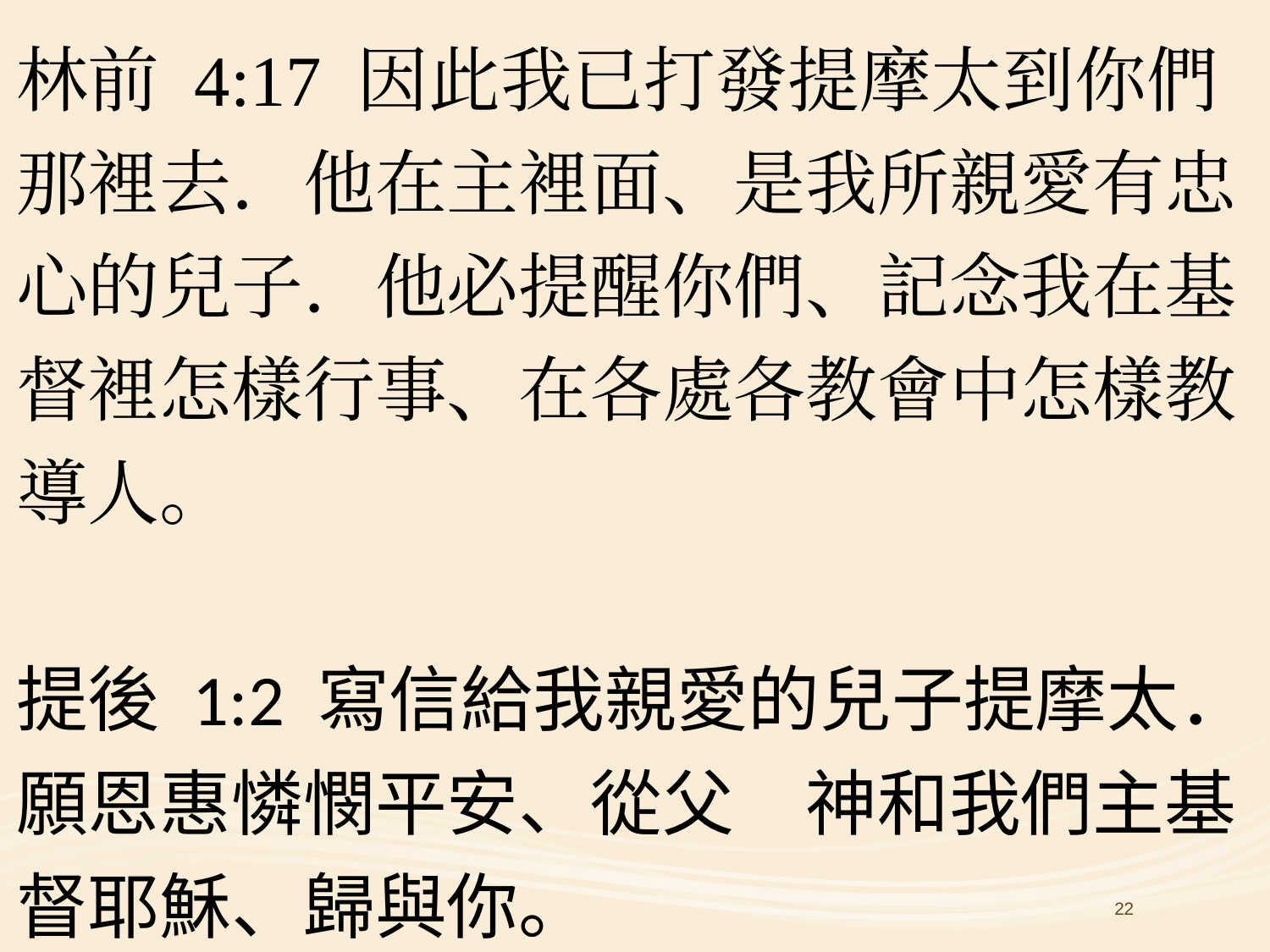

#
林前 4:17 因此我已打發提摩太到你們那裡去．他在主裡面、是我所親愛有忠心的兒子．他必提醒你們、記念我在基督裡怎樣行事、在各處各教會中怎樣教導人。

提後 1:2 寫信給我親愛的兒子提摩太．願恩惠憐憫平安、從父　神和我們主基督耶穌、歸與你。
22